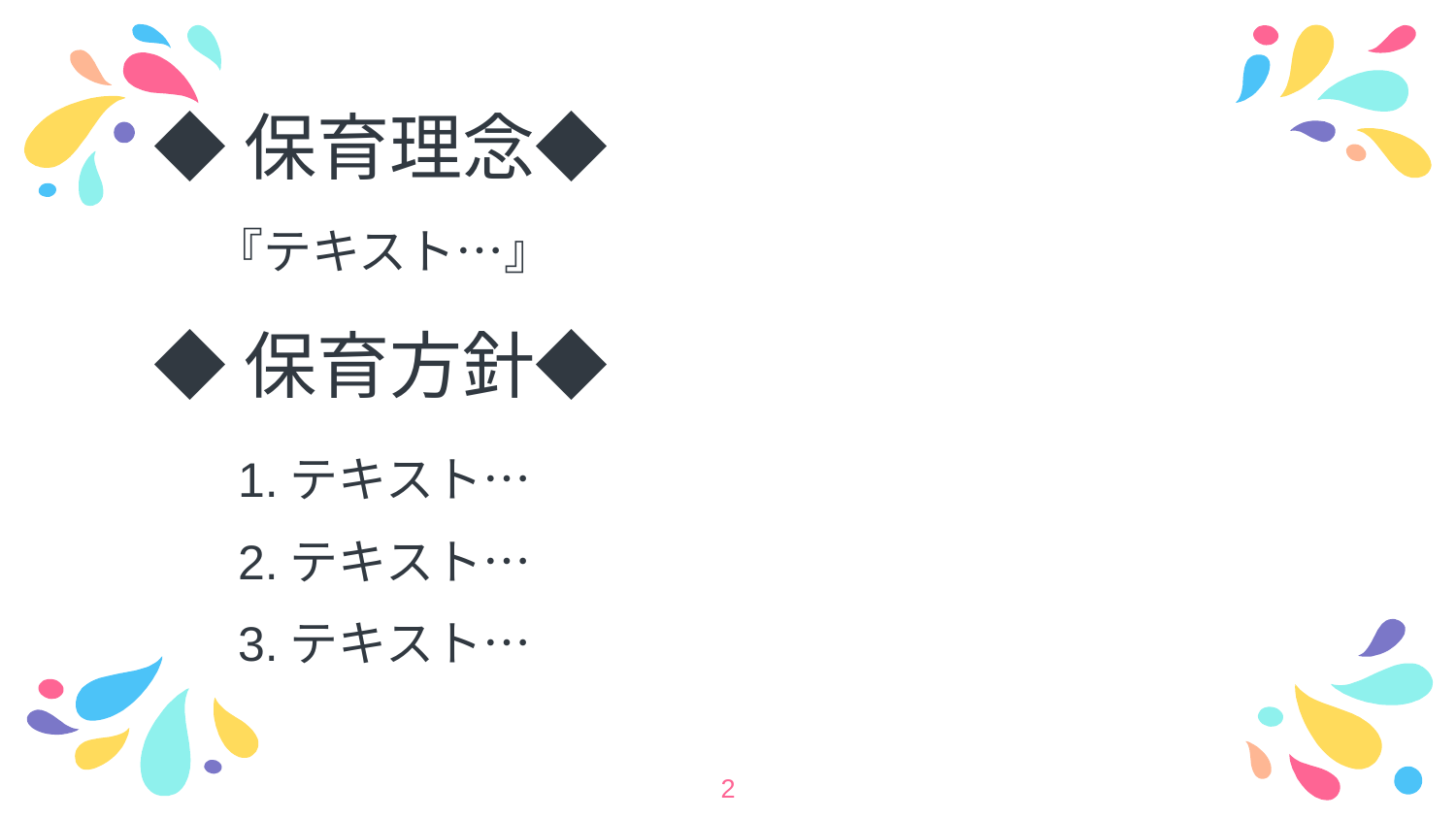

◆保育理念◆
『テキスト…』
◆保育方針◆
1.テキスト…
2.テキスト…
3.テキスト…
2